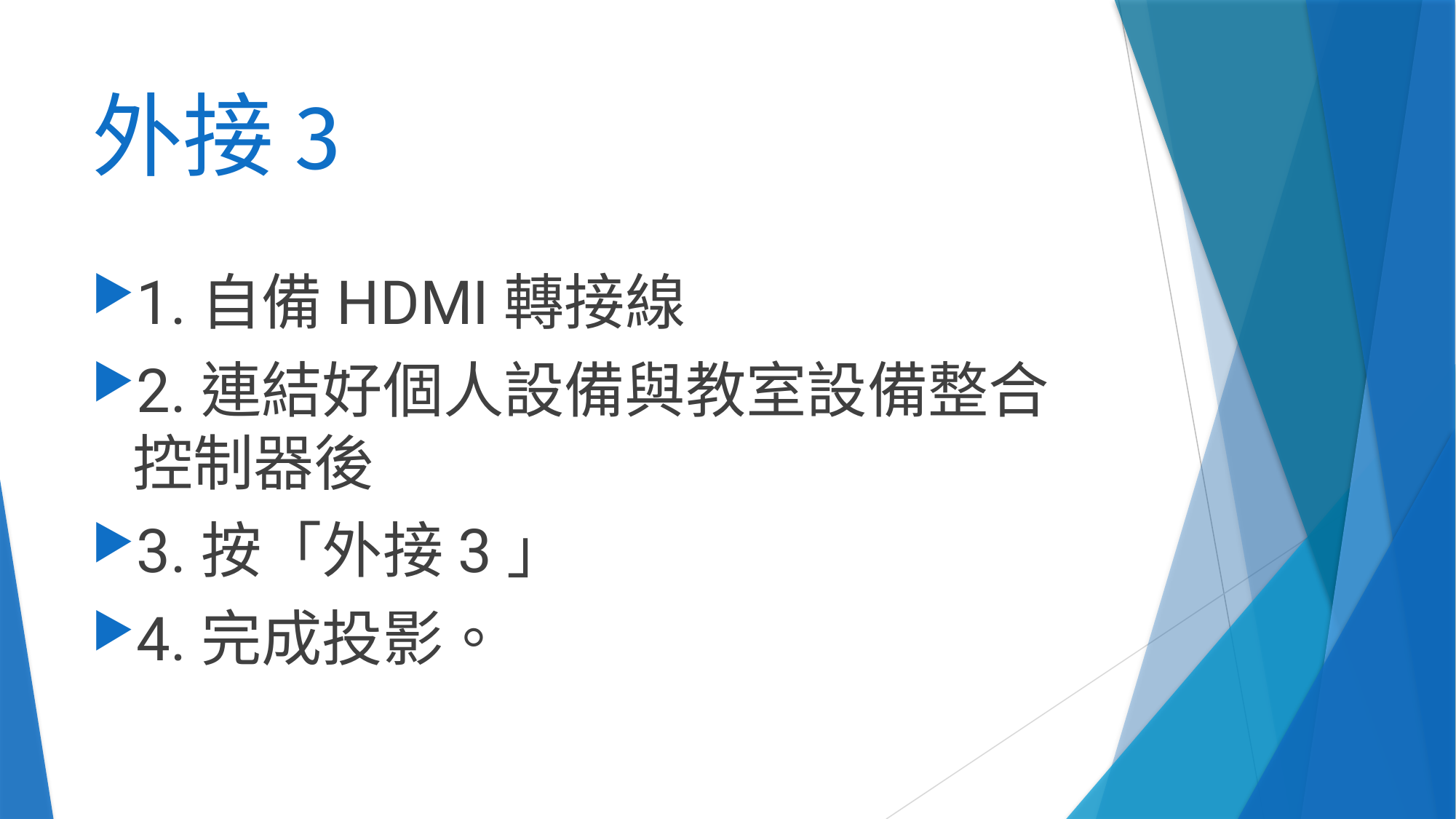

# 外接3
1.自備HDMI轉接線
2.連結好個人設備與教室設備整合控制器後
3.按「外接3」
4.完成投影。